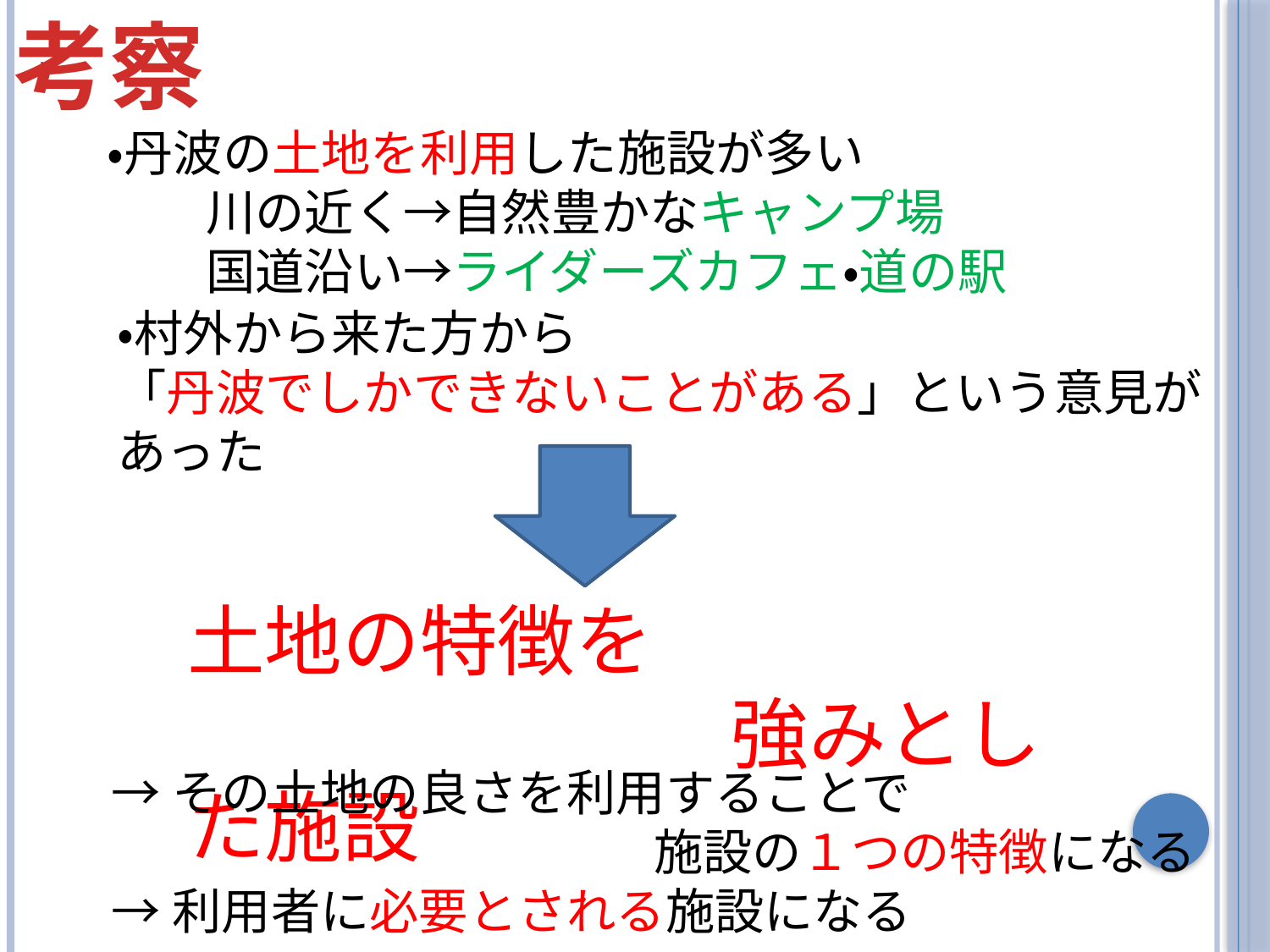

考察
・丹波の土地を利用した施設が多い
　　川の近く→自然豊かなキャンプ場
　　国道沿い→ライダーズカフェ・道の駅
・村外から来た方から
「丹波でしかできないことがある」という意見があった

土地の特徴を
　　　　　　　強みとした施設

→その土地の良さを利用することで
　　　　　　　　　　　施設の１つの特徴になる
→利用者に必要とされる施設になる